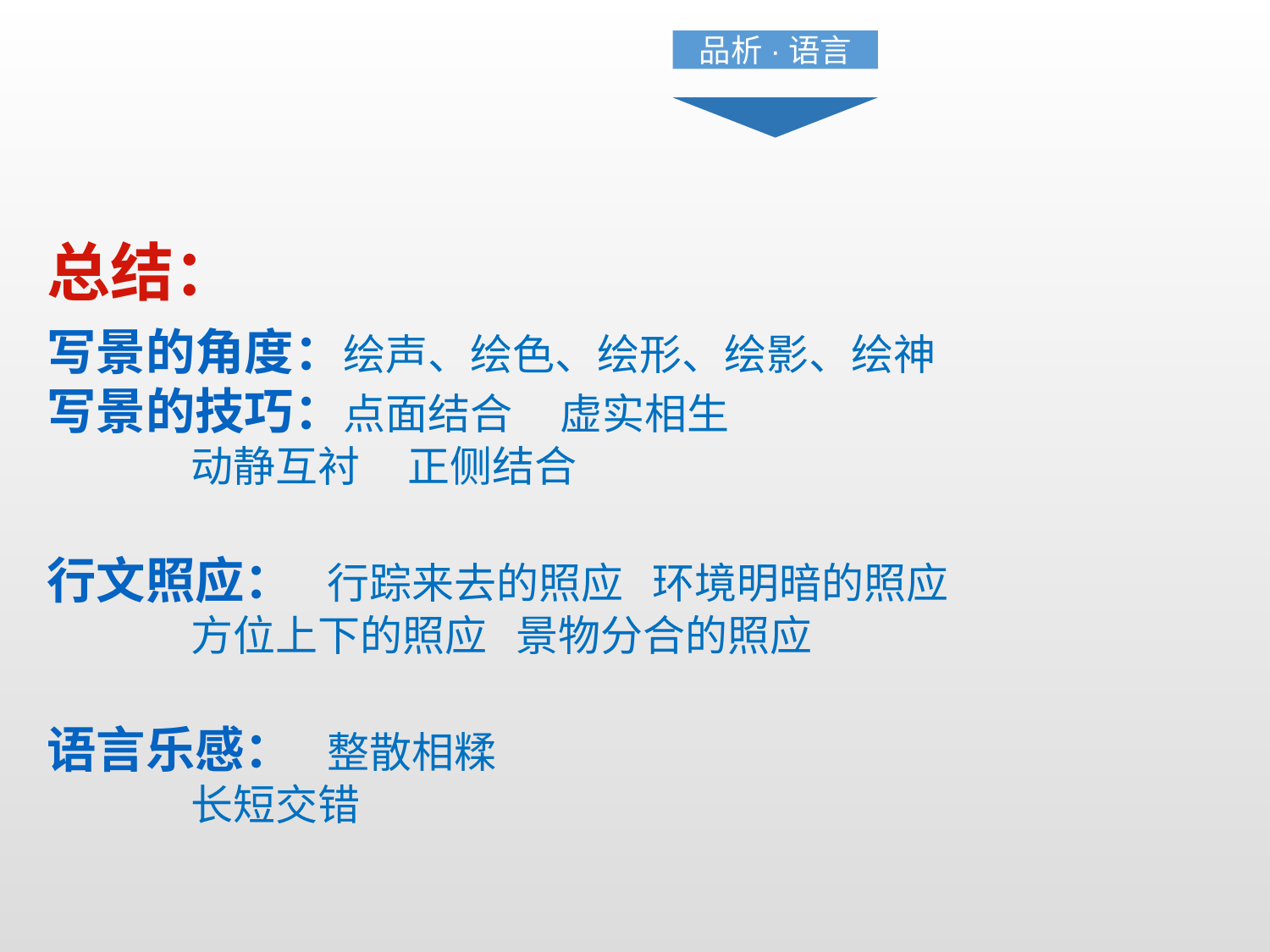

品析·语言

总结：
写景的角度：绘声、绘色、绘形、绘影、绘神
写景的技巧：点面结合     虚实相生
              动静互衬     正侧结合

行文照应：   行踪来去的照应   环境明暗的照应
              方位上下的照应   景物分合的照应

语言乐感：   整散相糅
              长短交错